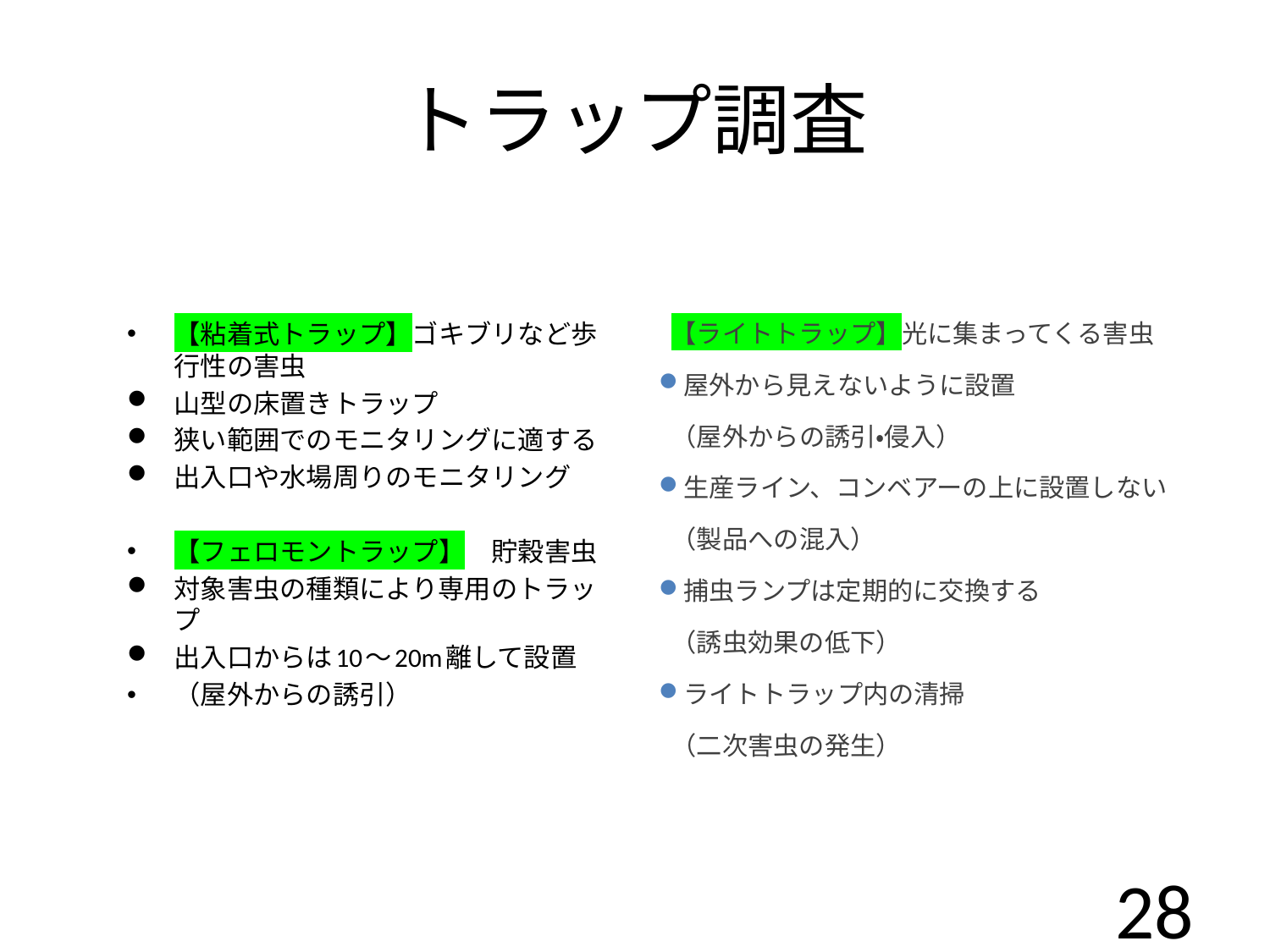

# トラップ調査
【粘着式トラップ】ゴキブリなど歩行性の害虫
山型の床置きトラップ
狭い範囲でのモニタリングに適する
出入口や水場周りのモニタリング

【フェロモントラップ】　貯穀害虫
対象害虫の種類により専用のトラップ
出入口からは10～20m離して設置
（屋外からの誘引）
【ライトトラップ】光に集まってくる害虫
屋外から見えないように設置
（屋外からの誘引・侵入）
生産ライン、コンベアーの上に設置しない
（製品への混入）
捕虫ランプは定期的に交換する
（誘虫効果の低下）
ライトトラップ内の清掃
（二次害虫の発生）
28